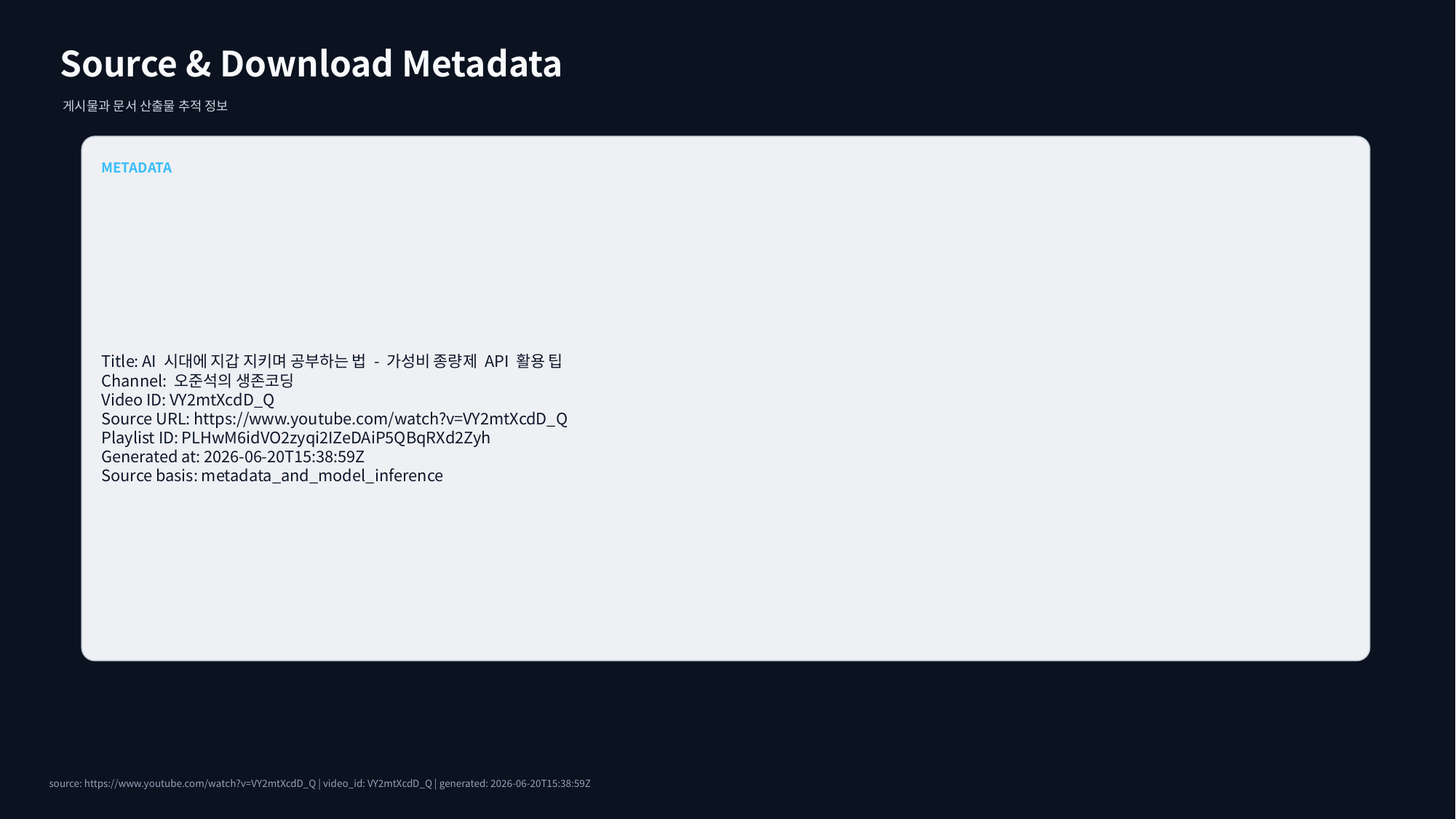

Source & Download Metadata
게시물과 문서 산출물 추적 정보

METADATA
Title: AI 시대에 지갑 지키며 공부하는 법 - 가성비 종량제 API 활용 팁
Channel: 오준석의 생존코딩
Video ID: VY2mtXcdD_Q
Source URL: https://www.youtube.com/watch?v=VY2mtXcdD_Q
Playlist ID: PLHwM6idVO2zyqi2IZeDAiP5QBqRXd2Zyh
Generated at: 2026-06-20T15:38:59Z
Source basis: metadata_and_model_inference
source: https://www.youtube.com/watch?v=VY2mtXcdD_Q | video_id: VY2mtXcdD_Q | generated: 2026-06-20T15:38:59Z